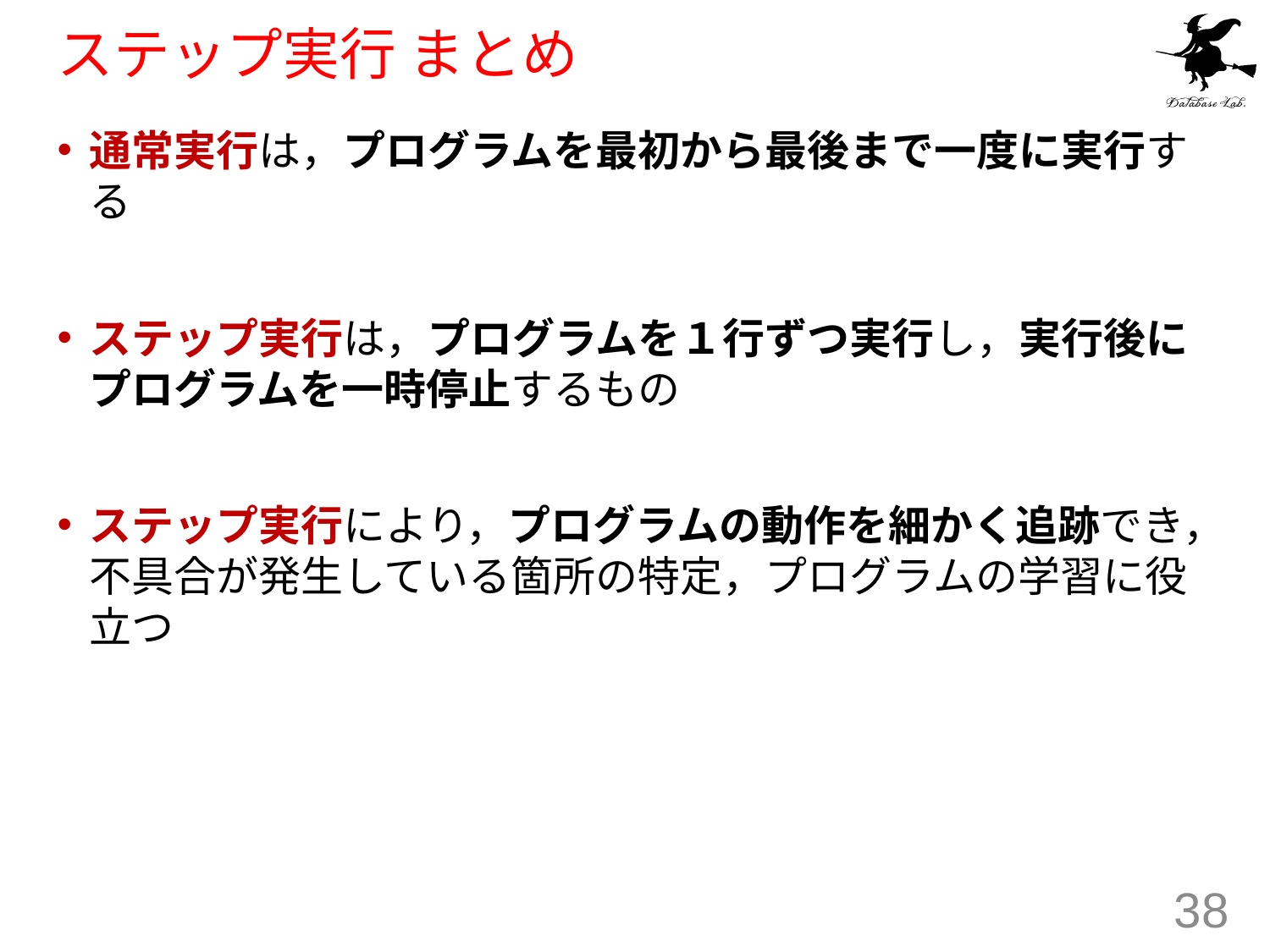

# ステップ実行 まとめ
通常実行は，プログラムを最初から最後まで一度に実行する

ステップ実行は，プログラムを１行ずつ実行し，実行後にプログラムを一時停止するもの

ステップ実行により，プログラムの動作を細かく追跡でき，不具合が発生している箇所の特定，プログラムの学習に役立つ

38